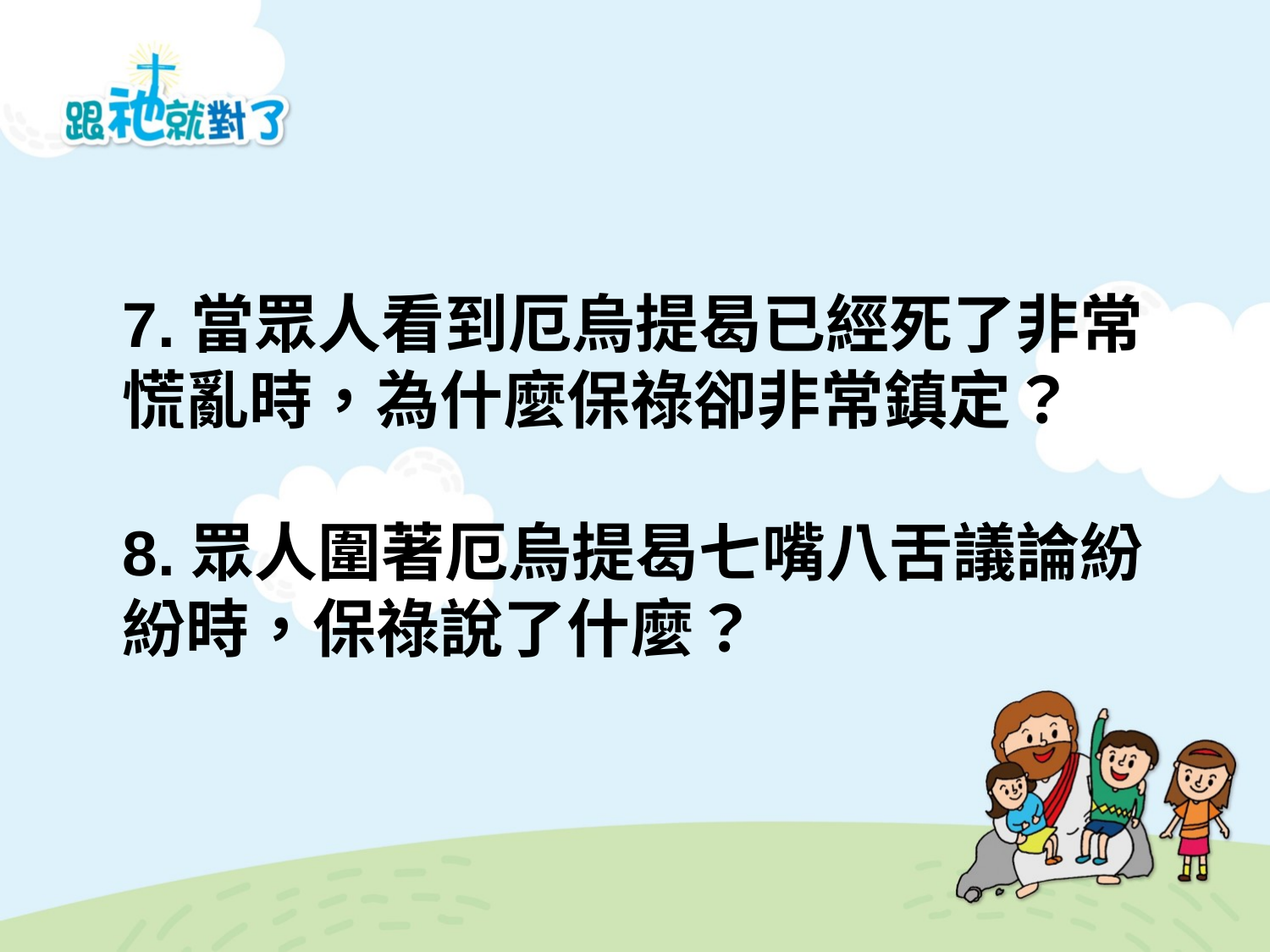

7.當眾人看到厄烏提曷已經死了非常慌亂時，為什麼保祿卻非常鎮定？

8.眾人圍著厄烏提曷七嘴八舌議論紛紛時，保祿說了什麼？